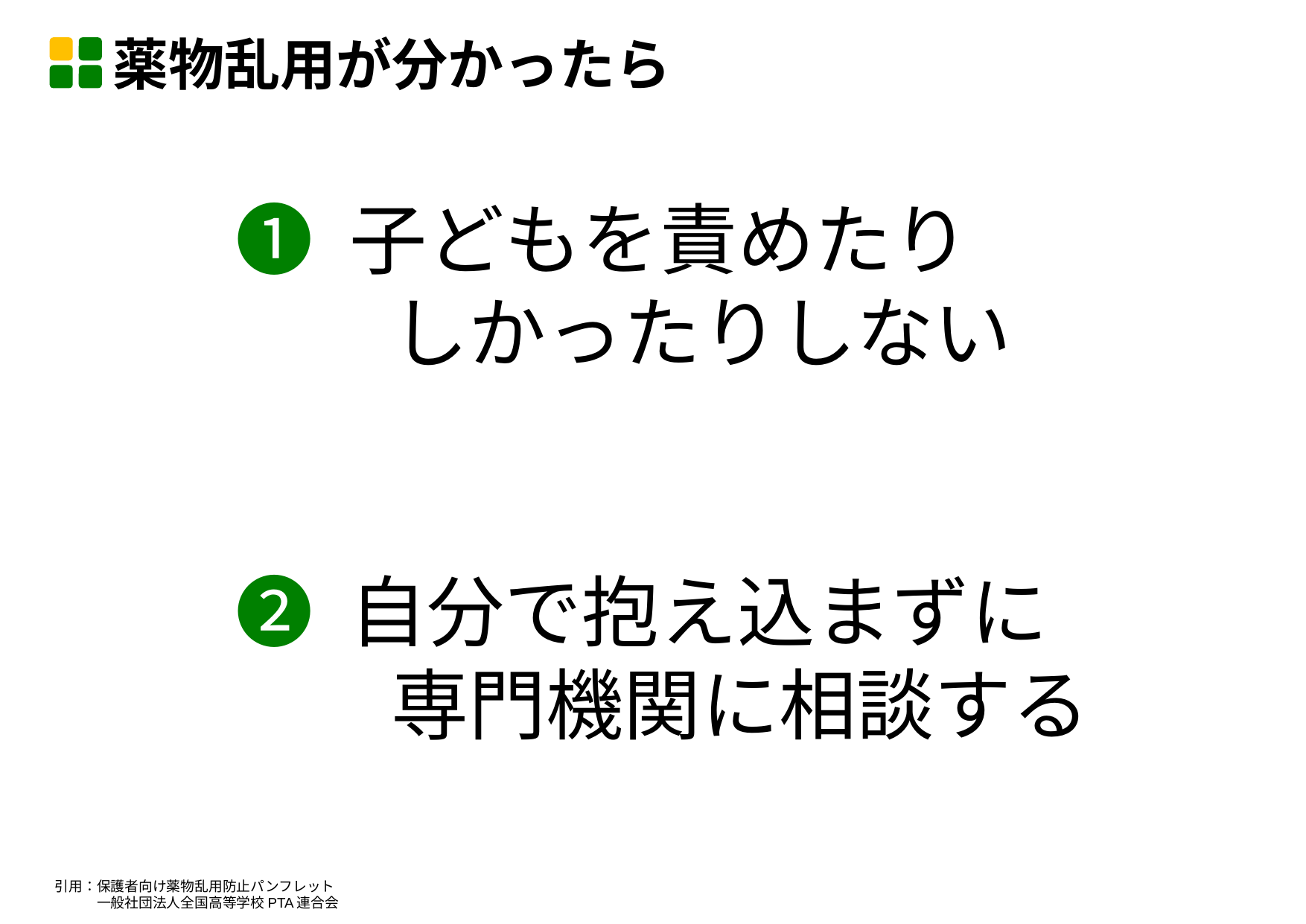

薬物乱用が分かったら

➊ 子どもを責めたり
　　しかったりしない

➋ 自分で抱え込まずに
　　専門機関に相談する

引用：保護者向け薬物乱用防止パンフレット
　　　一般社団法人全国高等学校PTA連合会